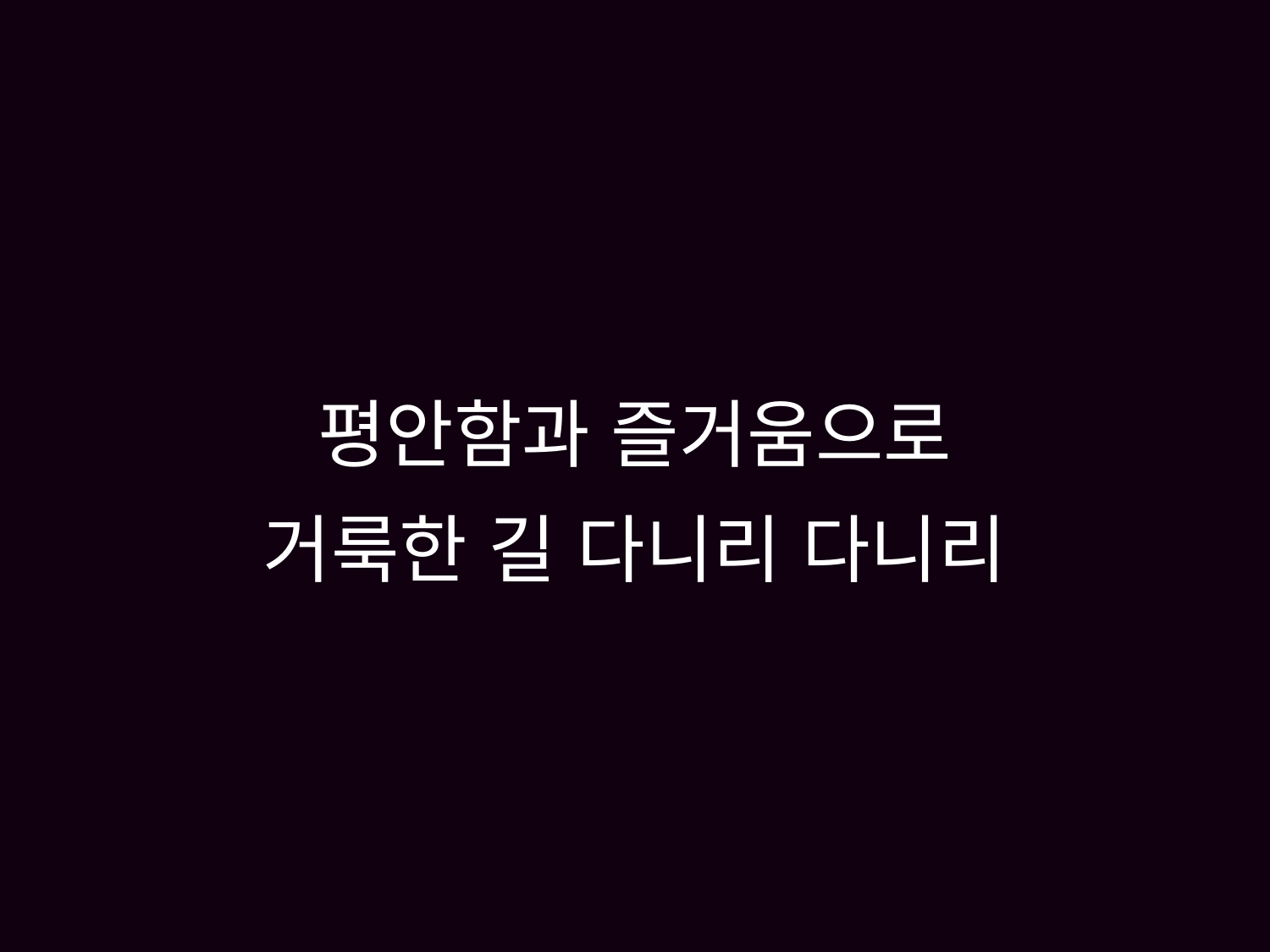

# 평안함과 즐거움으로 거룩한 길 다니리 다니리